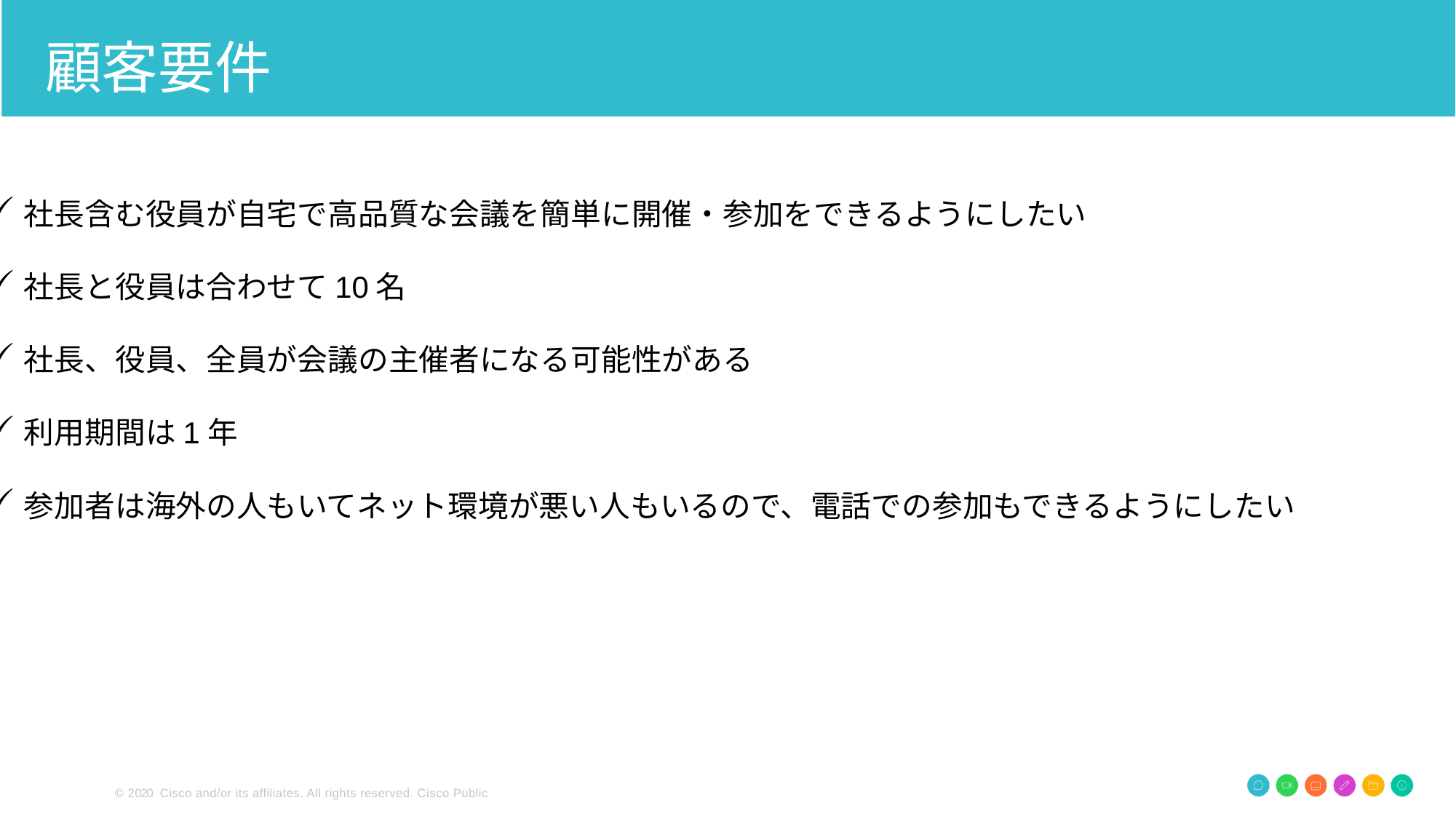

顧客要件
社長含む役員が自宅で高品質な会議を簡単に開催・参加をできるようにしたい

社長と役員は合わせて10名

社長、役員、全員が会議の主催者になる可能性がある

利用期間は1年

参加者は海外の人もいてネット環境が悪い人もいるので、電話での参加もできるようにしたい